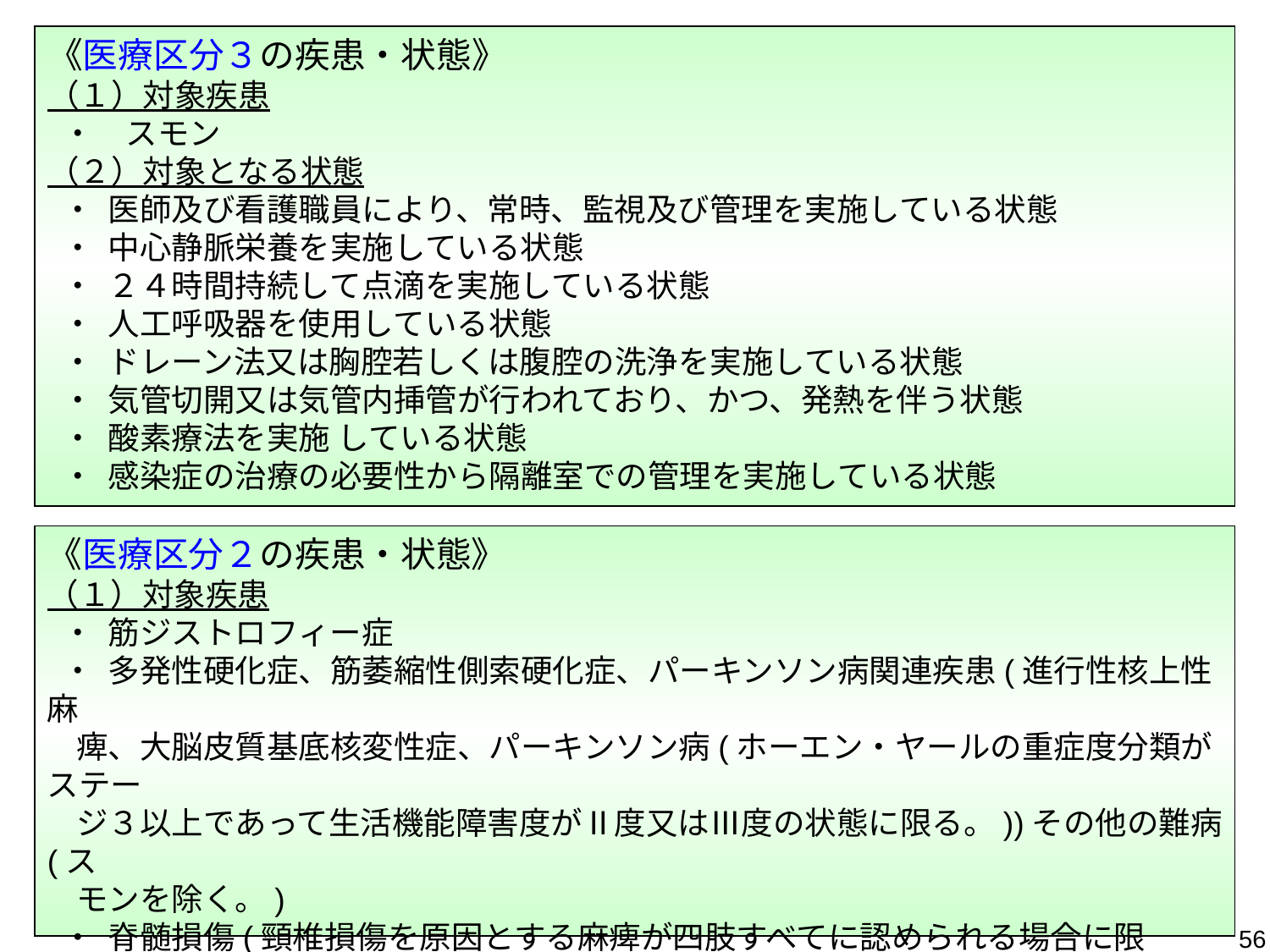

《医療区分３の疾患・状態》
（１）対象疾患
 ・　スモン
（２）対象となる状態
 ・  医師及び看護職員により、常時、監視及び管理を実施している状態
 ・  中心静脈栄養を実施している状態
 ・  ２４時間持続して点滴を実施している状態
 ・  人工呼吸器を使用している状態
 ・  ドレーン法又は胸腔若しくは腹腔の洗浄を実施している状態
 ・  気管切開又は気管内挿管が行われており、かつ、発熱を伴う状態
 ・  酸素療法を実施 している状態
 ・  感染症の治療の必要性から隔離室での管理を実施している状態

《医療区分２の疾患・状態》
（１）対象疾患
 ・  筋ジストロフィー症
 ・  多発性硬化症、筋萎縮性側索硬化症、パーキンソン病関連疾患(進行性核上性麻
   痺、大脳皮質基底核変性症、パーキンソン病(ホーエン・ヤールの重症度分類がステー
   ジ３以上であって生活機能障害度がⅡ度又はⅢ度の状態に限る。))その他の難病(ス
   モンを除く。)
 ・  脊髄損傷(頸椎損傷を原因とする麻痺が四肢すべてに認められる場合に限る。)
 ・  慢性閉塞性肺疾患(ヒュー・ジョーンズの分類がⅤ度の状態に該当する場合に限る。)
 ・  悪性腫瘍(医療用麻薬等の薬剤投与による疼痛コントロールが必要な場合に限る。)
56